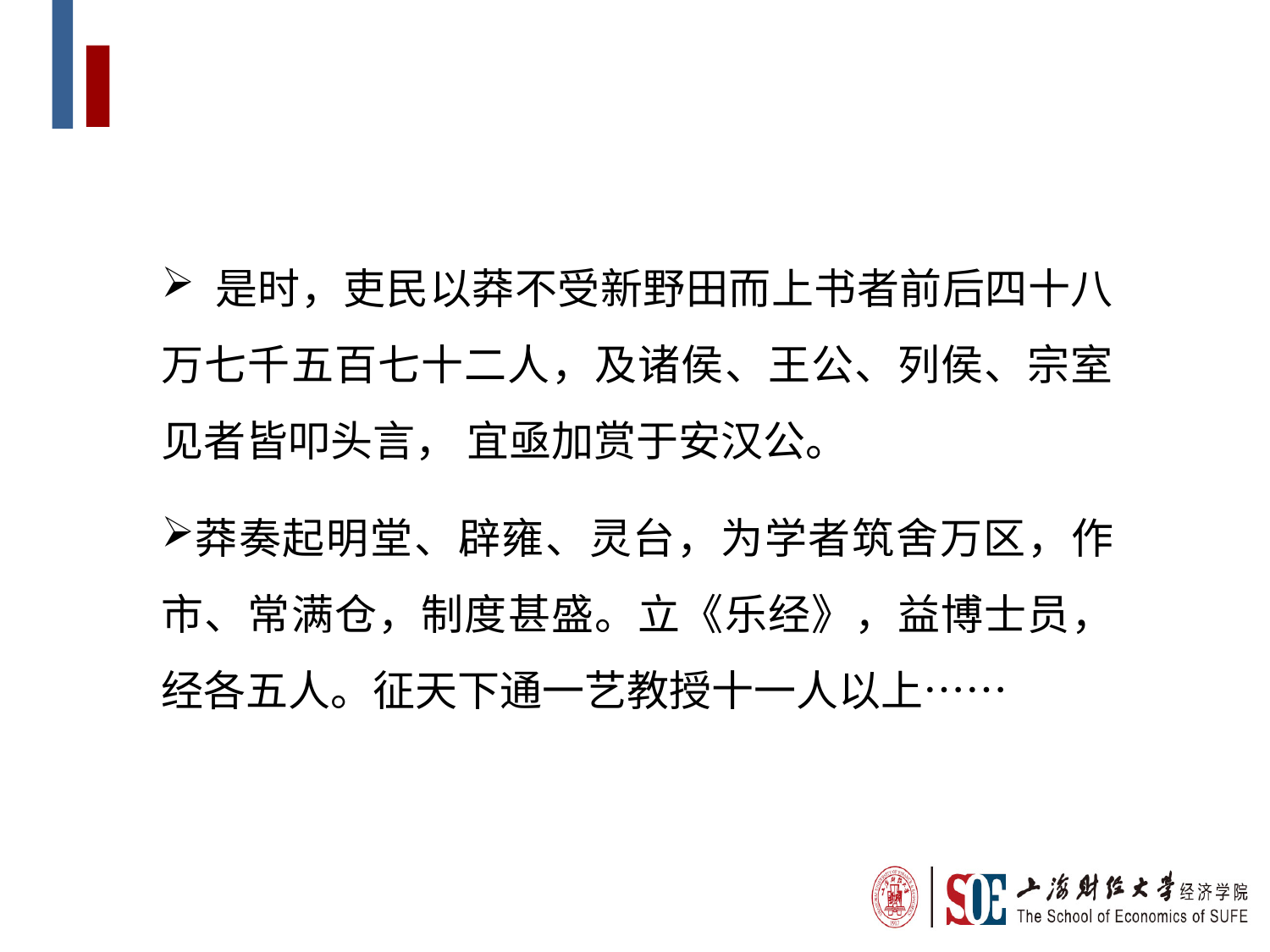

是时，吏民以莽不受新野田而上书者前后四十八万七千五百七十二人，及诸侯、王公、列侯、宗室见者皆叩头言， 宜亟加赏于安汉公。
莽奏起明堂、辟雍、灵台，为学者筑舍万区，作市、常满仓，制度甚盛。立《乐经》，益博士员，经各五人。征天下通一艺教授十一人以上……